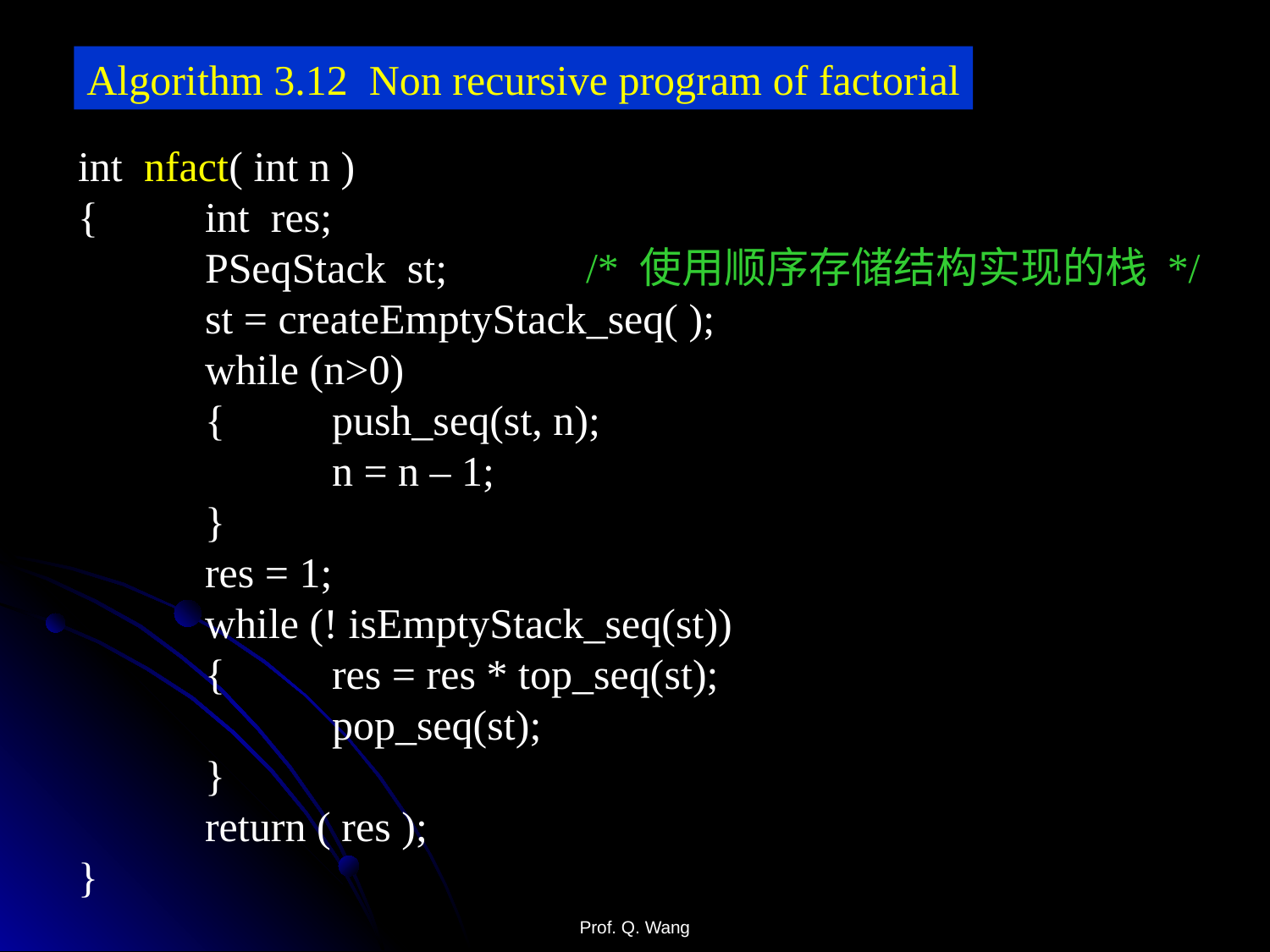

Algorithm 3.12  Non recursive program of factorial
int  nfact( int n )
{ 	int  res;
 	PSeqStack  st;  	/* 使用顺序存储结构实现的栈 */
      	st = createEmptyStack_seq( );
      	while (n>0)
	{	push_seq(st, n);
		n = n – 1;
	}
	res = 1;
	while (! isEmptyStack_seq(st))
	{ 	res = res * top_seq(st);
		pop_seq(st);
	}
	return ( res );
}

Prof. Q. Wang